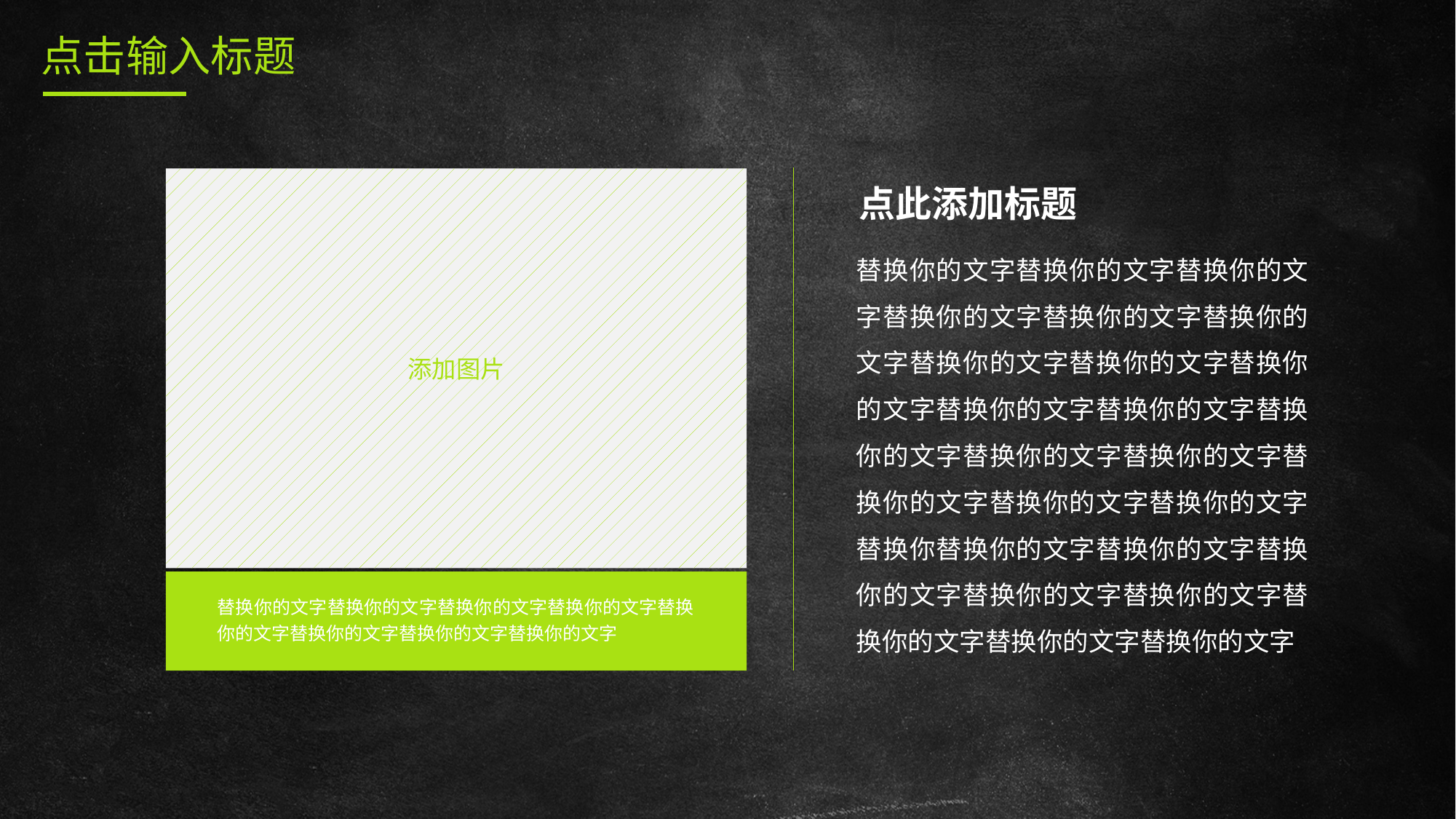

点击输入标题
添加图片

替换你的文字替换你的文字替换你的文字替换你的文字替换你的文字替换你的文字替换你的文字替换你的文字
点此添加标题
替换你的文字替换你的文字替换你的文字替换你的文字替换你的文字替换你的文字替换你的文字替换你的文字替换你的文字替换你的文字替换你的文字替换你的文字替换你的文字替换你的文字替换你的文字替换你的文字替换你的文字替换你替换你的文字替换你的文字替换你的文字替换你的文字替换你的文字替换你的文字替换你的文字替换你的文字